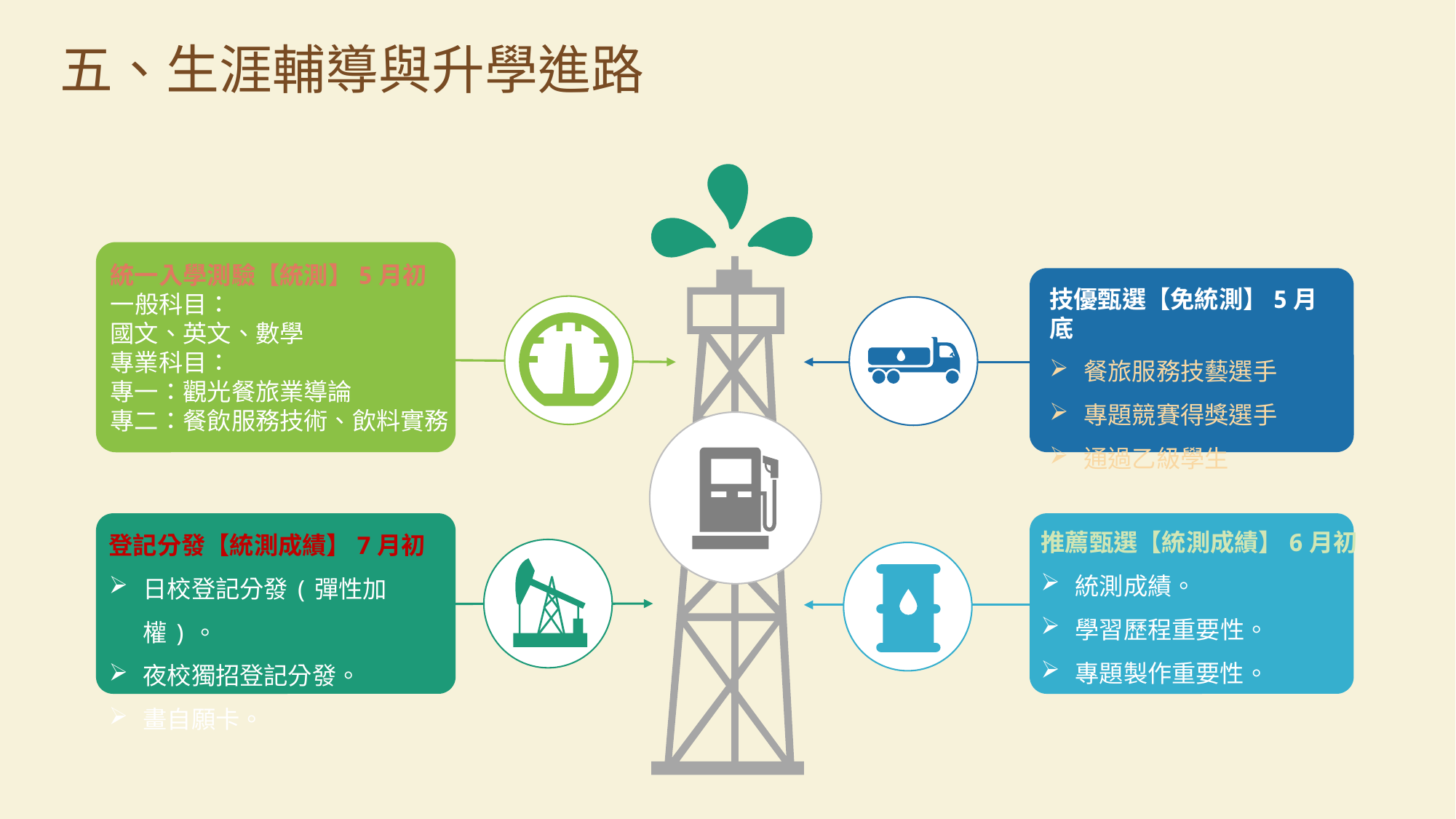

五、生涯輔導與升學進路

統一入學測驗【統測】5月初
一般科目：
國文、英文、數學
專業科目：
專一：觀光餐旅業導論
專二：餐飲服務技術、飲料實務

技優甄選【免統測】5月底
餐旅服務技藝選手
專題競賽得獎選手
通過乙級學生

推薦甄選【統測成績】6月初
統測成績。
學習歷程重要性。
專題製作重要性。
登記分發【統測成績】7月初
日校登記分發(彈性加權)。
夜校獨招登記分發。
畫自願卡。